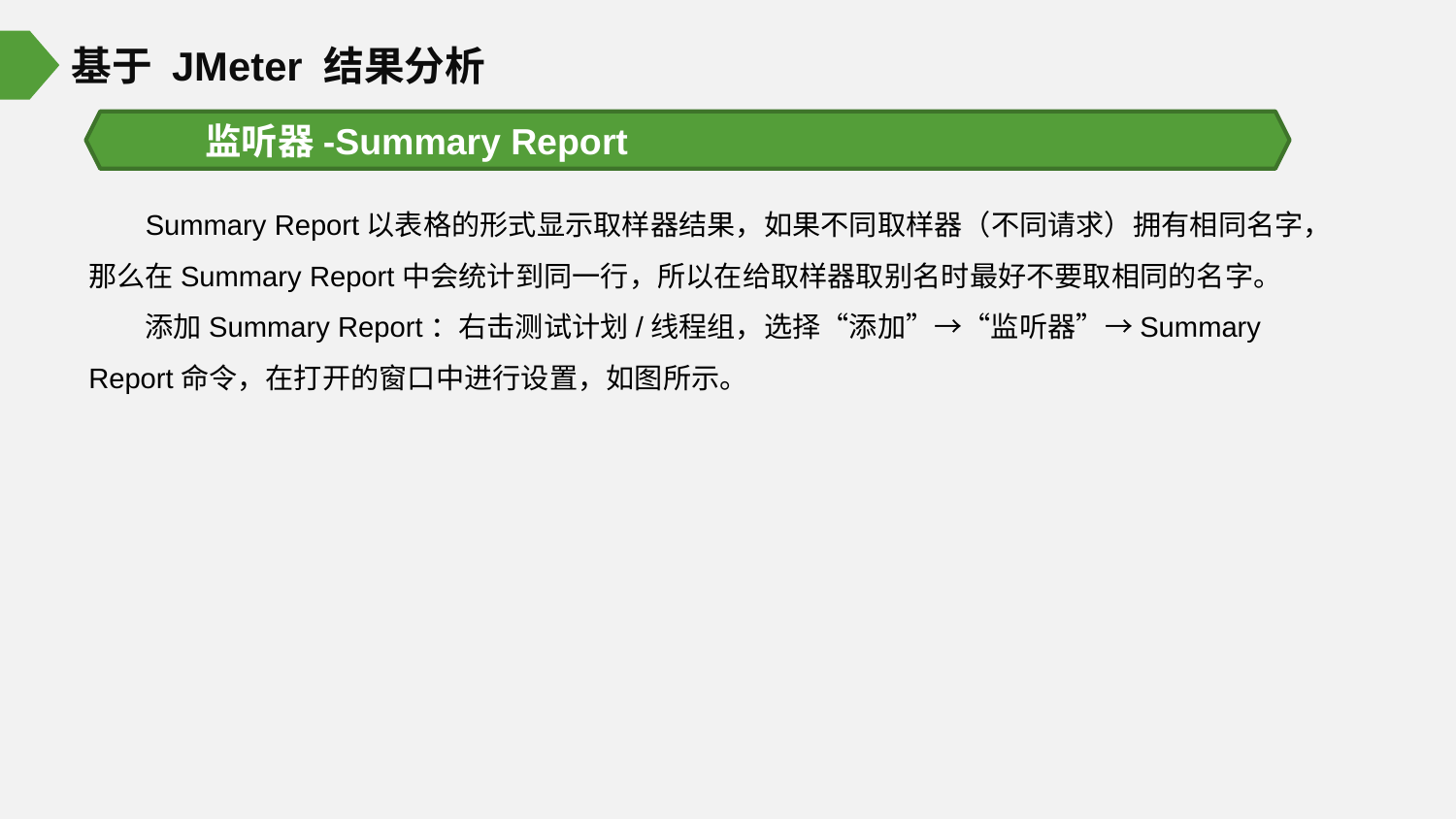

基于 JMeter 结果分析
监听器-Summary Report
Summary Report以表格的形式显示取样器结果，如果不同取样器（不同请求）拥有相同名字，那么在Summary Report中会统计到同一行，所以在给取样器取别名时最好不要取相同的名字。
添加Summary Report：右击测试计划/线程组，选择“添加”→“监听器”→Summary Report命令，在打开的窗口中进行设置，如图所示。